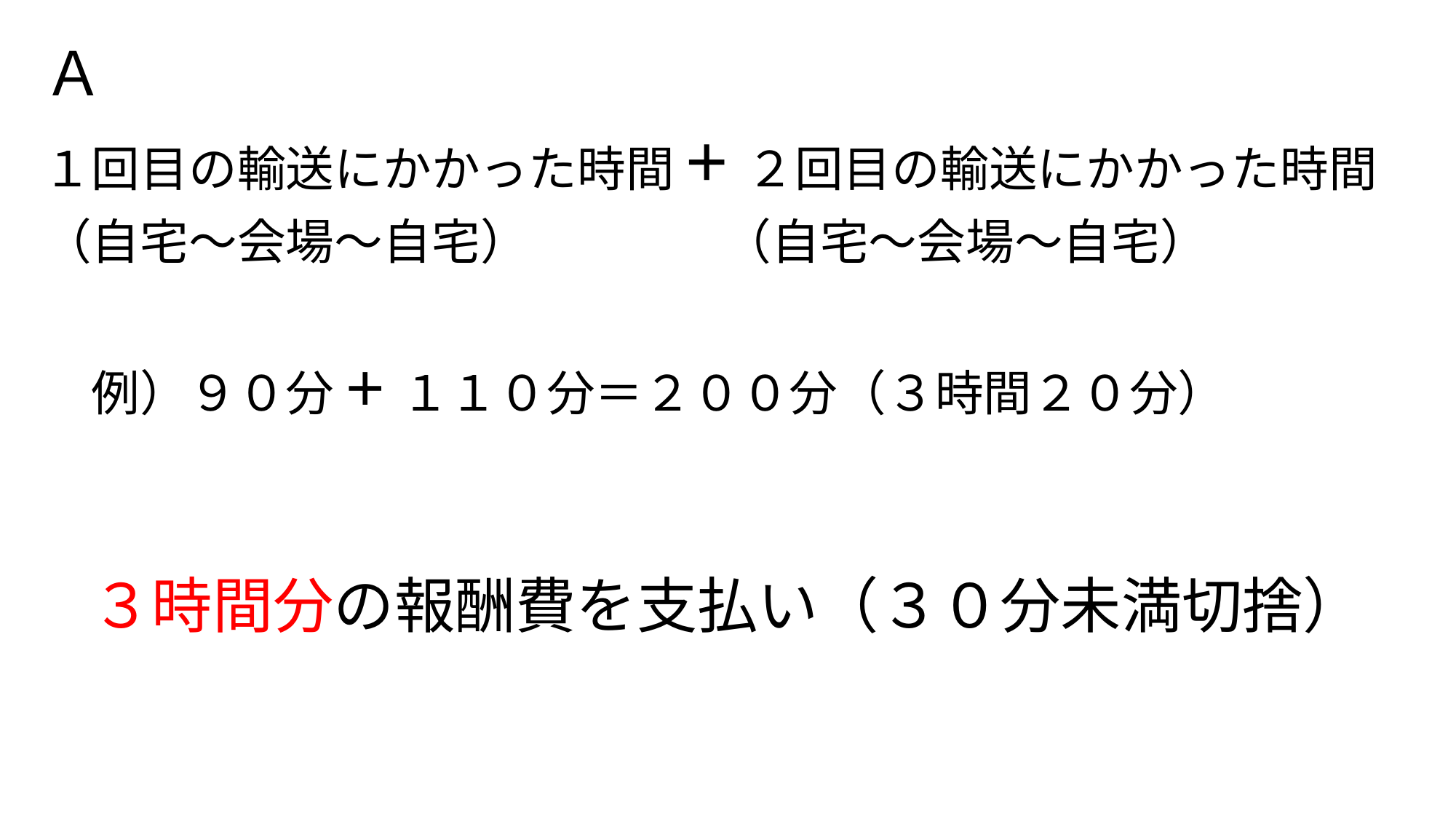

Ａ
１回目の輸送にかかった時間+２回目の輸送にかかった時間
（自宅～会場～自宅）　　　　（自宅～会場～自宅）

　例）９０分+１１０分＝２００分（３時間２０分）

　３時間分の報酬費を支払い（３０分未満切捨）